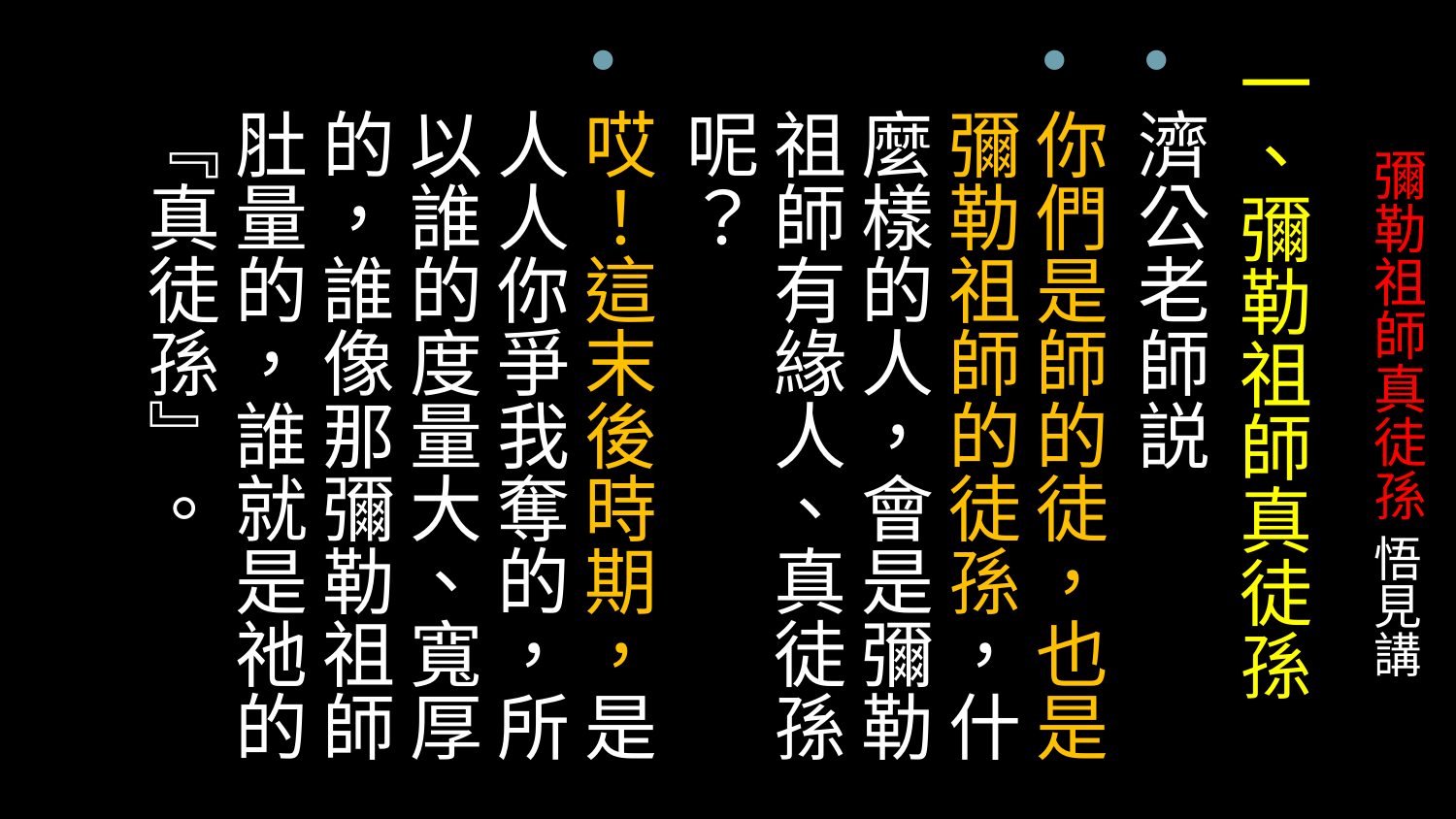

一、彌勒祖師真徒孫
濟公老師説
你們是師的徒，也是彌勒祖師的徒孫，什麼樣的人，會是彌勒祖師有緣人、真徒孫呢？
哎！這末後時期，是人人你爭我奪的，所以誰的度量大、寬厚的，誰像那彌勒祖師肚量的，誰就是祂的『真徒孫』。

# 彌勒祖師真徒孫 悟見講